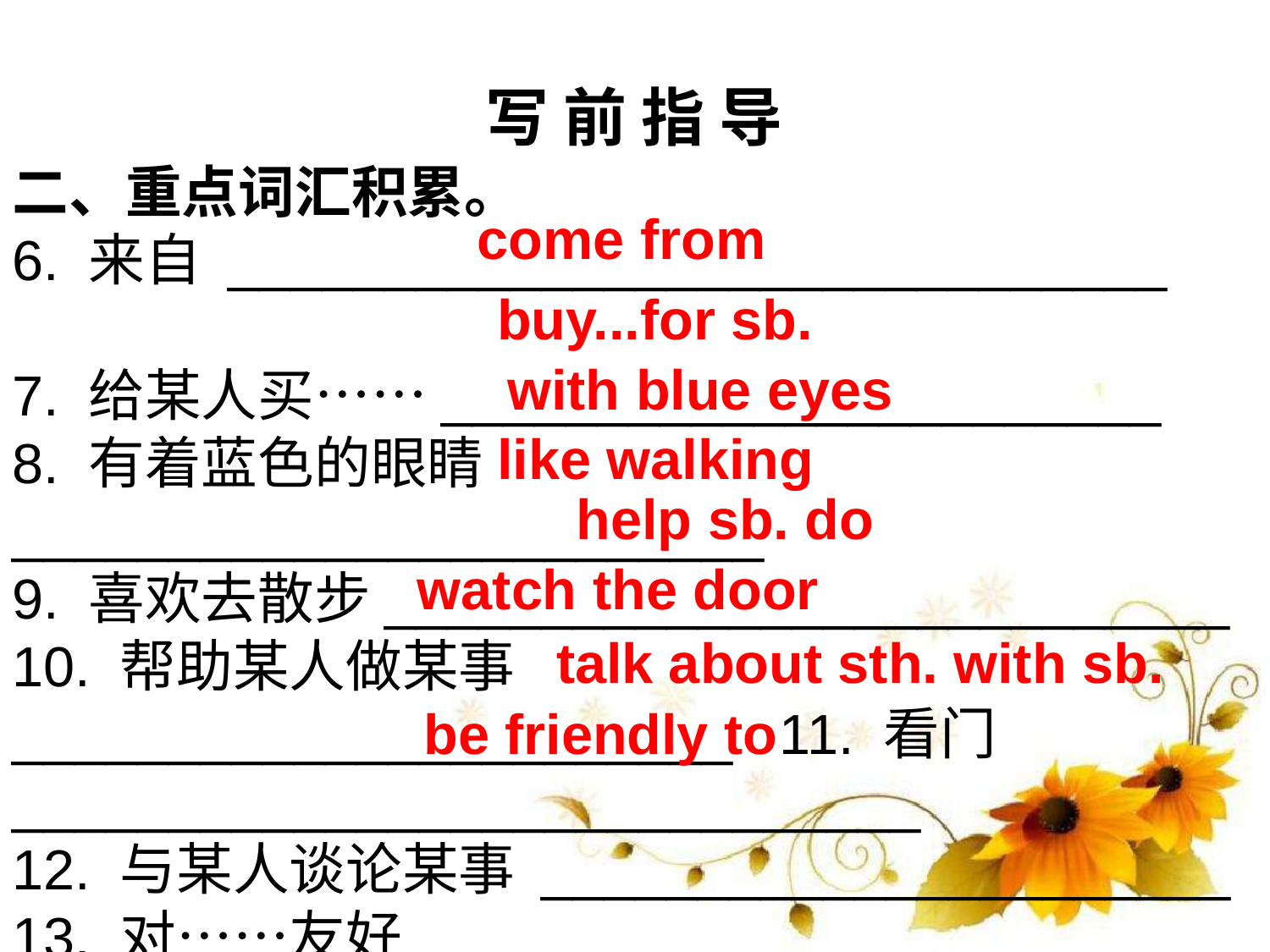

写 前 指 导
二、重点词汇积累。
6. 来自 ______________________________
7. 给某人买……_______________________
8. 有着蓝色的眼睛 ________________________
9. 喜欢去散步___________________________
10. 帮助某人做某事 _______________________   11. 看门 _____________________________
12. 与某人谈论某事 ______________________
13. 对……友好 __________________________
come from
buy...for sb.
with blue eyes
like walking
help sb. do
watch the door
talk about sth. with sb.
be friendly to